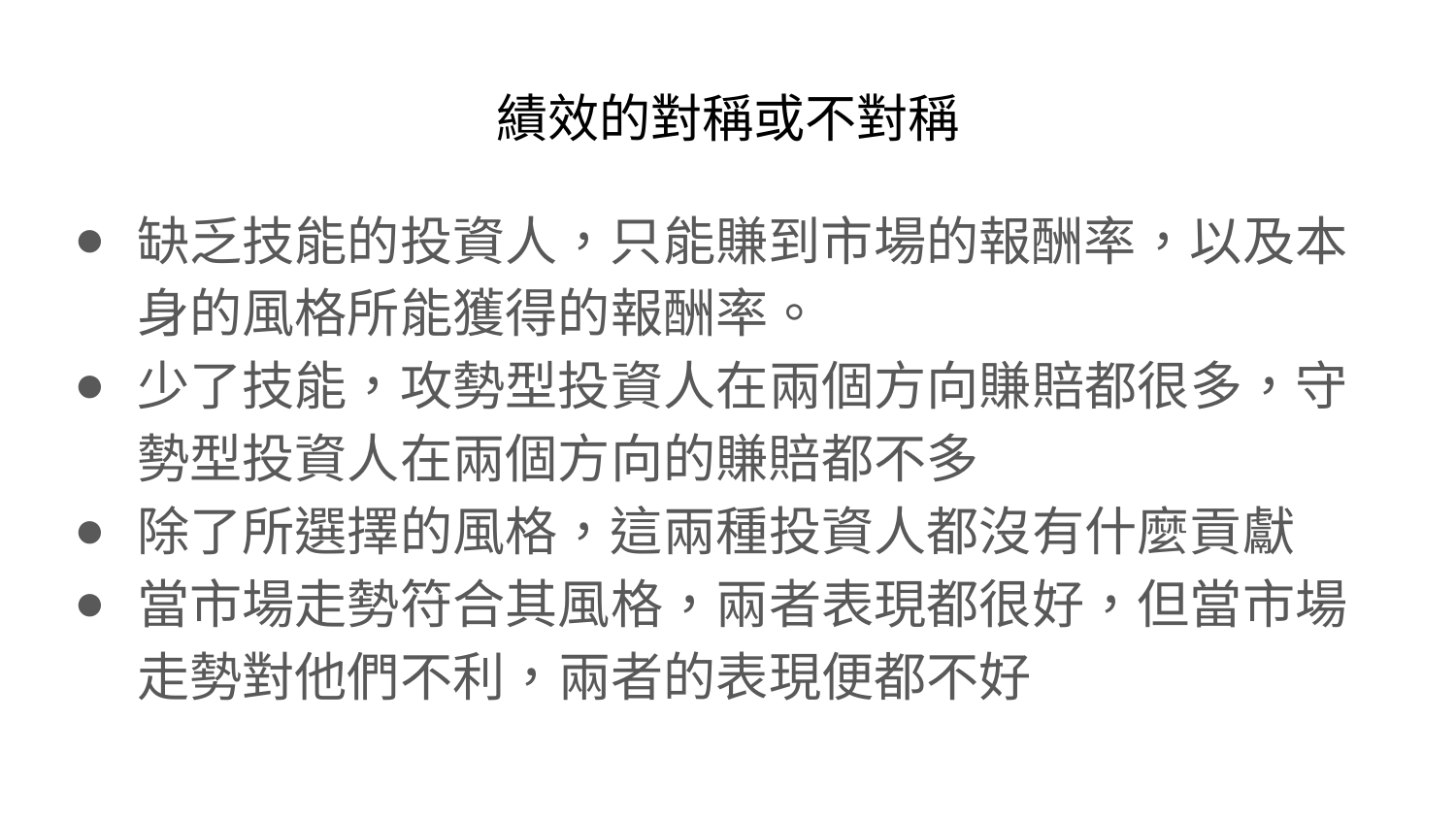

# 績效的對稱或不對稱
缺乏技能的投資人，只能賺到市場的報酬率，以及本身的風格所能獲得的報酬率。
少了技能，攻勢型投資人在兩個方向賺賠都很多，守勢型投資人在兩個方向的賺賠都不多
除了所選擇的風格，這兩種投資人都沒有什麼貢獻
當市場走勢符合其風格，兩者表現都很好，但當市場走勢對他們不利，兩者的表現便都不好